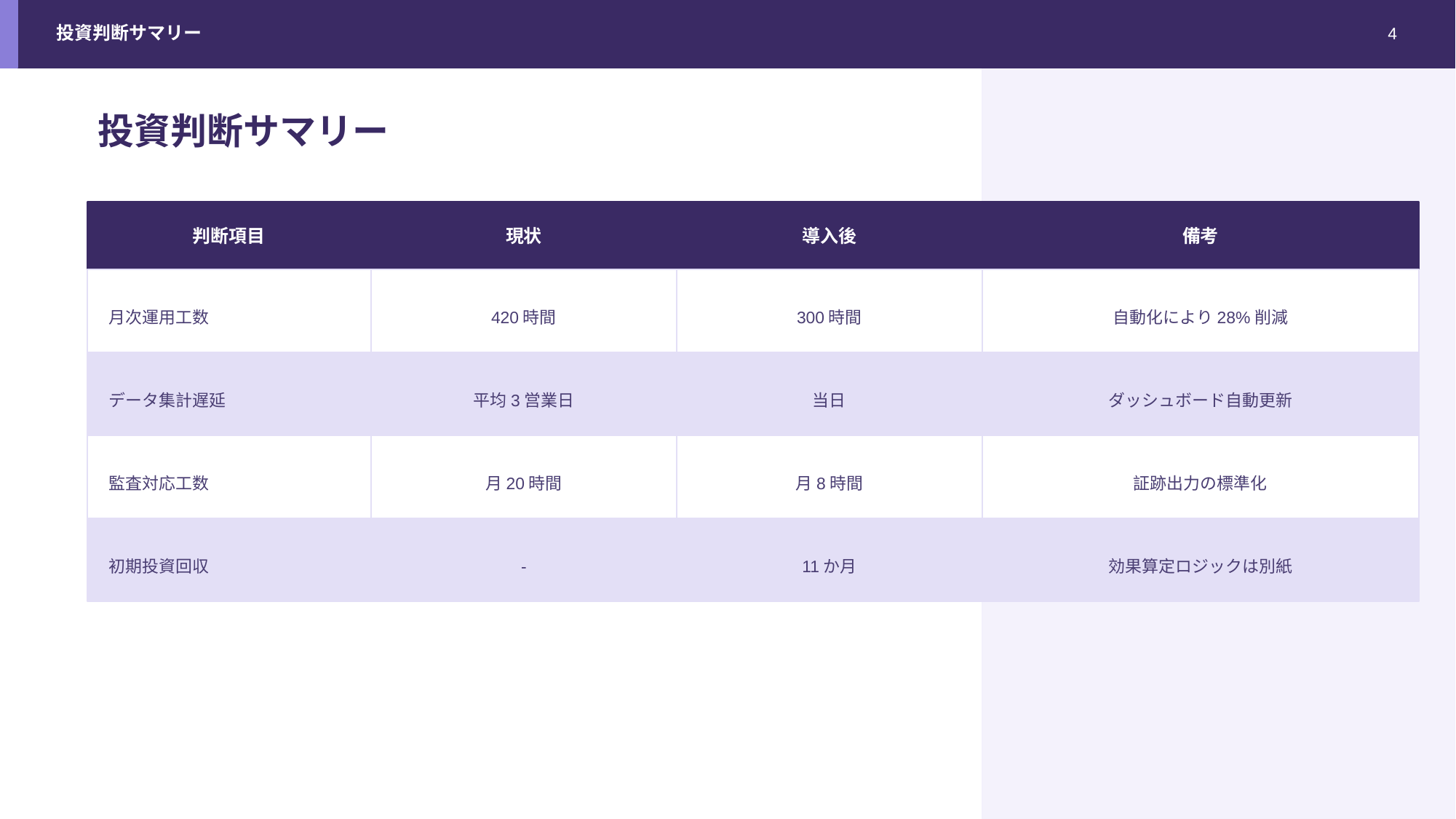

投資判断サマリー
4

投資判断サマリー

判断項目
現状
導入後
備考

月次運用工数
420時間
300時間
自動化により28%削減

データ集計遅延
平均3営業日
当日
ダッシュボード自動更新

監査対応工数
月20時間
月8時間
証跡出力の標準化

初期投資回収
-
11か月
効果算定ロジックは別紙